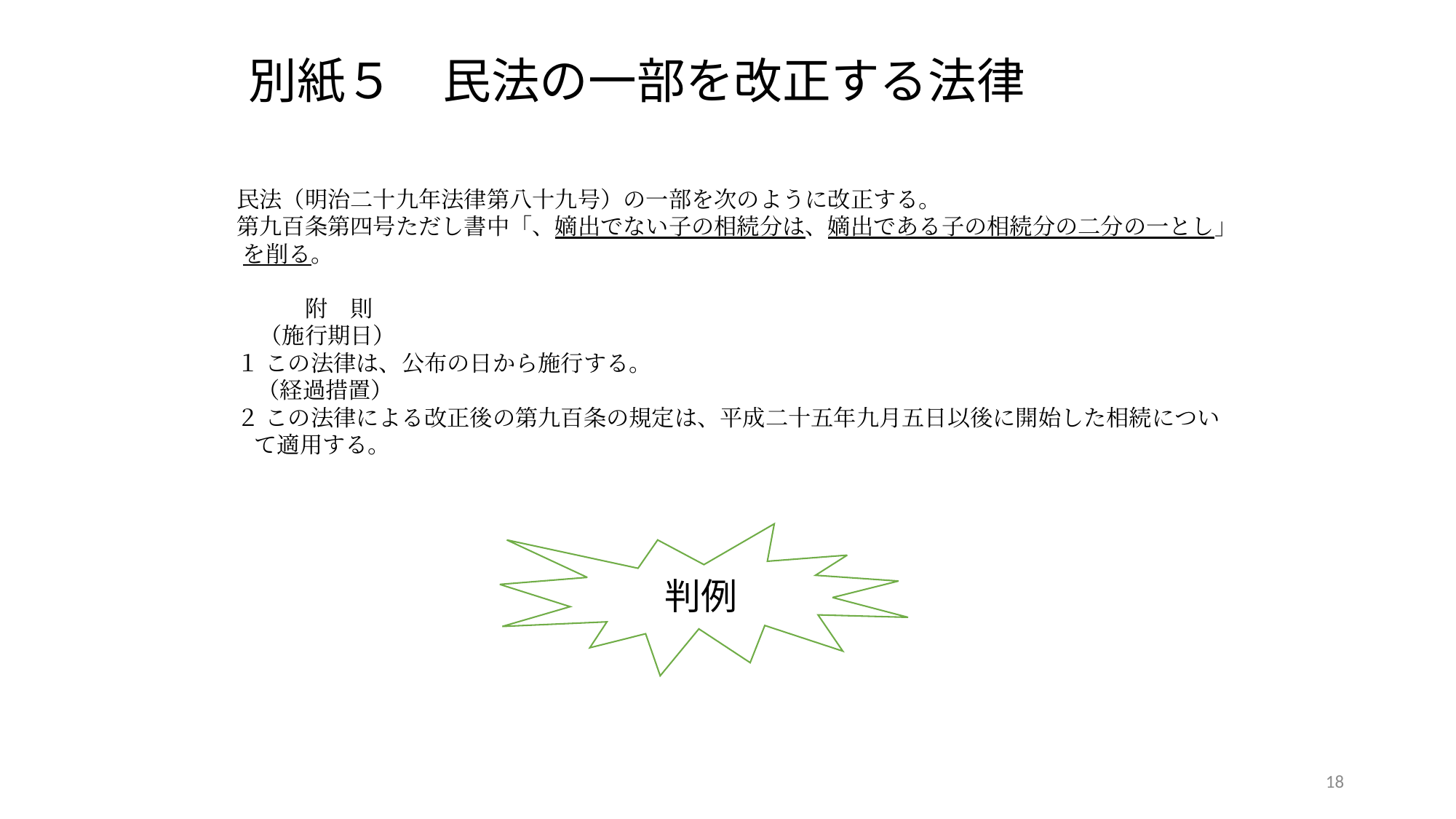

別紙５　民法の一部を改正する法律
　民法（明治二十九年法律第八十九号）の一部を次のように改正する。
　第九百条第四号ただし書中「、嫡出でない子の相続分は、嫡出である子の相続分の二分の一とし」
    を削る。

　　　　附　則
　　（施行期日）
　１ この法律は、公布の日から施行する。
　	  （経過措置）
　２ この法律による改正後の第九百条の規定は、平成二十五年九月五日以後に開始した相続につい
      て適用する。

判例
18